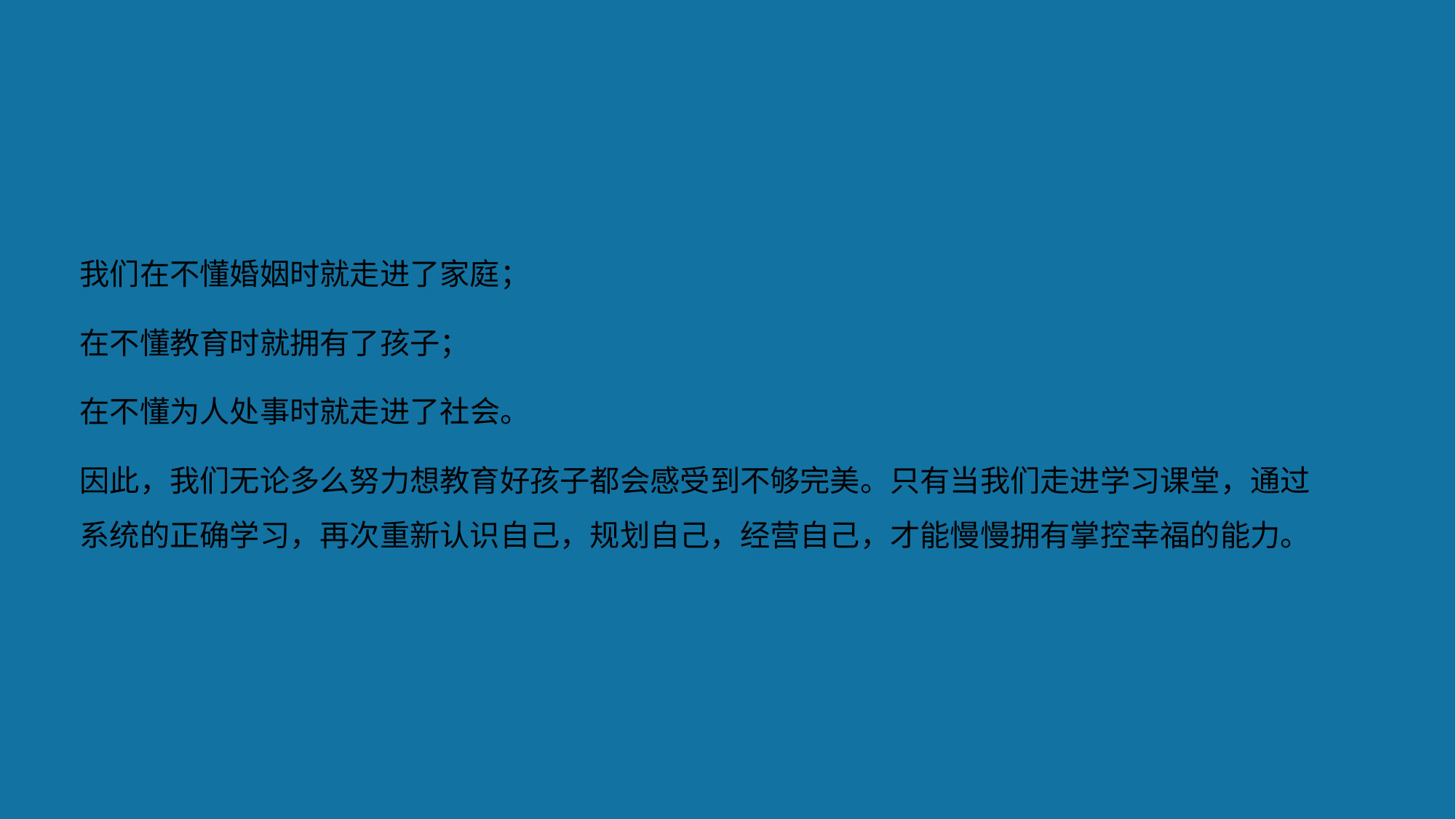

我们为什么要学习？
因为：
我们在不懂婚姻时就走进了家庭；
在不懂教育时就拥有了孩子；
在不懂为人处事时就走进了社会。
因此，我们无论多么努力想教育好孩子都会感受到不够完美。只有当我们走进学习课堂，通过系统的正确学习，再次重新认识自己，规划自己，经营自己，才能慢慢拥有掌控幸福的能力。
学习改变不了你生命的起点，但它一定能改变你生命的终点！
生命中的一切都不是巧合，你得到什么，是源于你付出了什么。